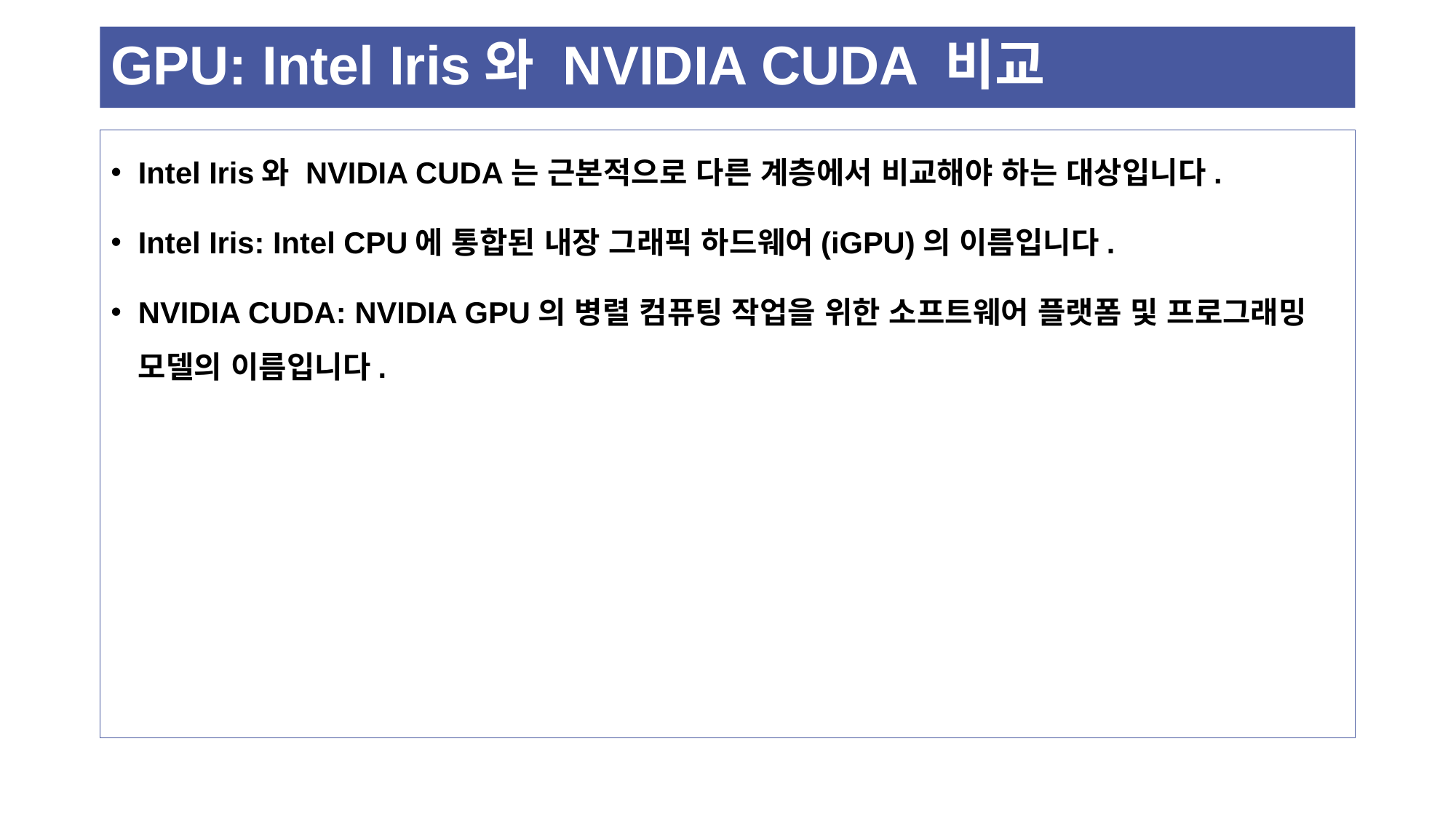

# GPU: Intel Iris와 NVIDIA CUDA 비교
Intel Iris와 NVIDIA CUDA는 근본적으로 다른 계층에서 비교해야 하는 대상입니다.
Intel Iris: Intel CPU에 통합된 내장 그래픽 하드웨어(iGPU)의 이름입니다.
NVIDIA CUDA: NVIDIA GPU의 병렬 컴퓨팅 작업을 위한 소프트웨어 플랫폼 및 프로그래밍 모델의 이름입니다.